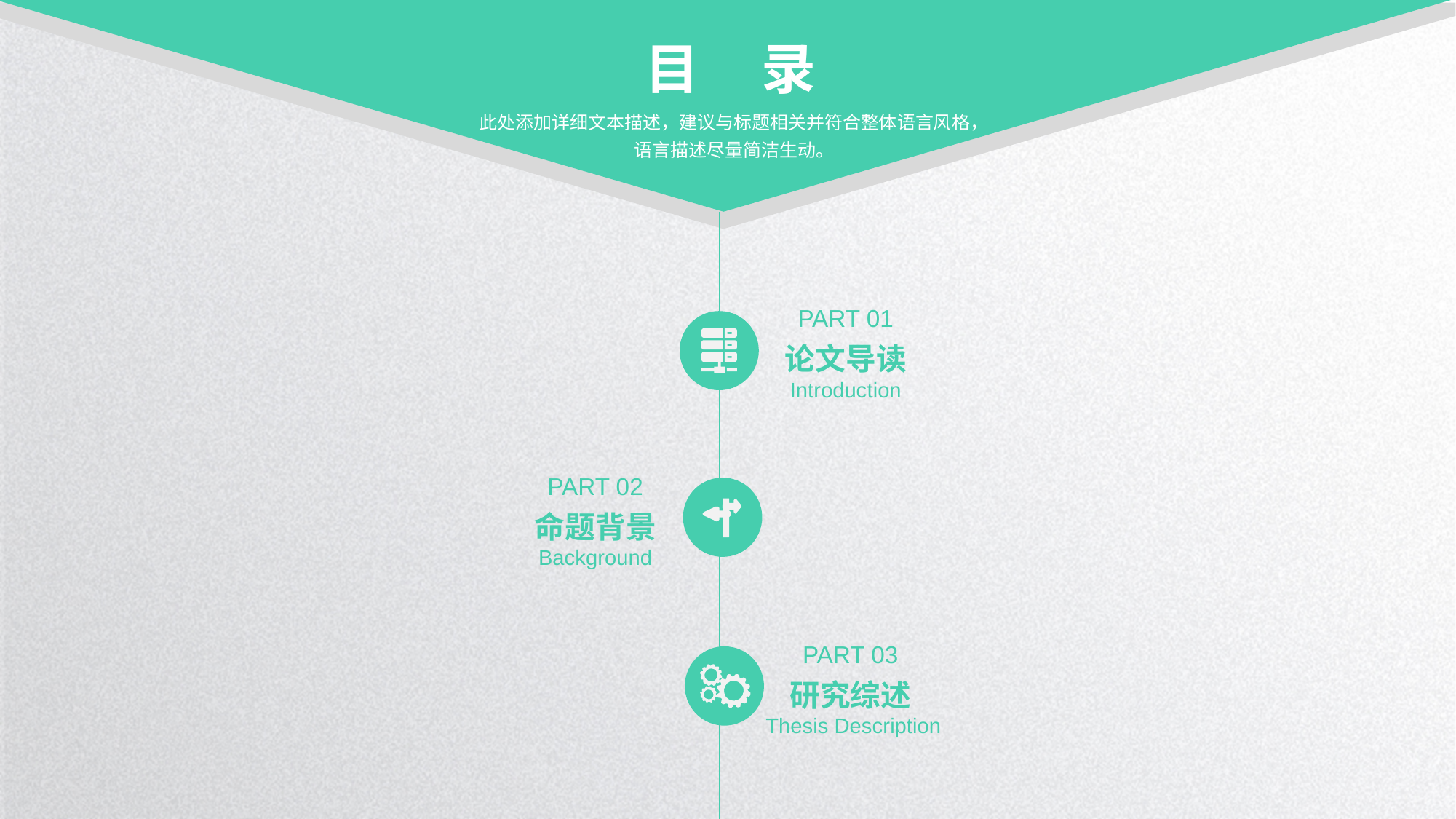

目     录
此处添加详细文本描述，建议与标题相关并符合整体语言风格，
语言描述尽量简洁生动。
PART 01
论文导读
Introduction

PART 02
命题背景
Background

PART 03
研究综述
 Thesis Description